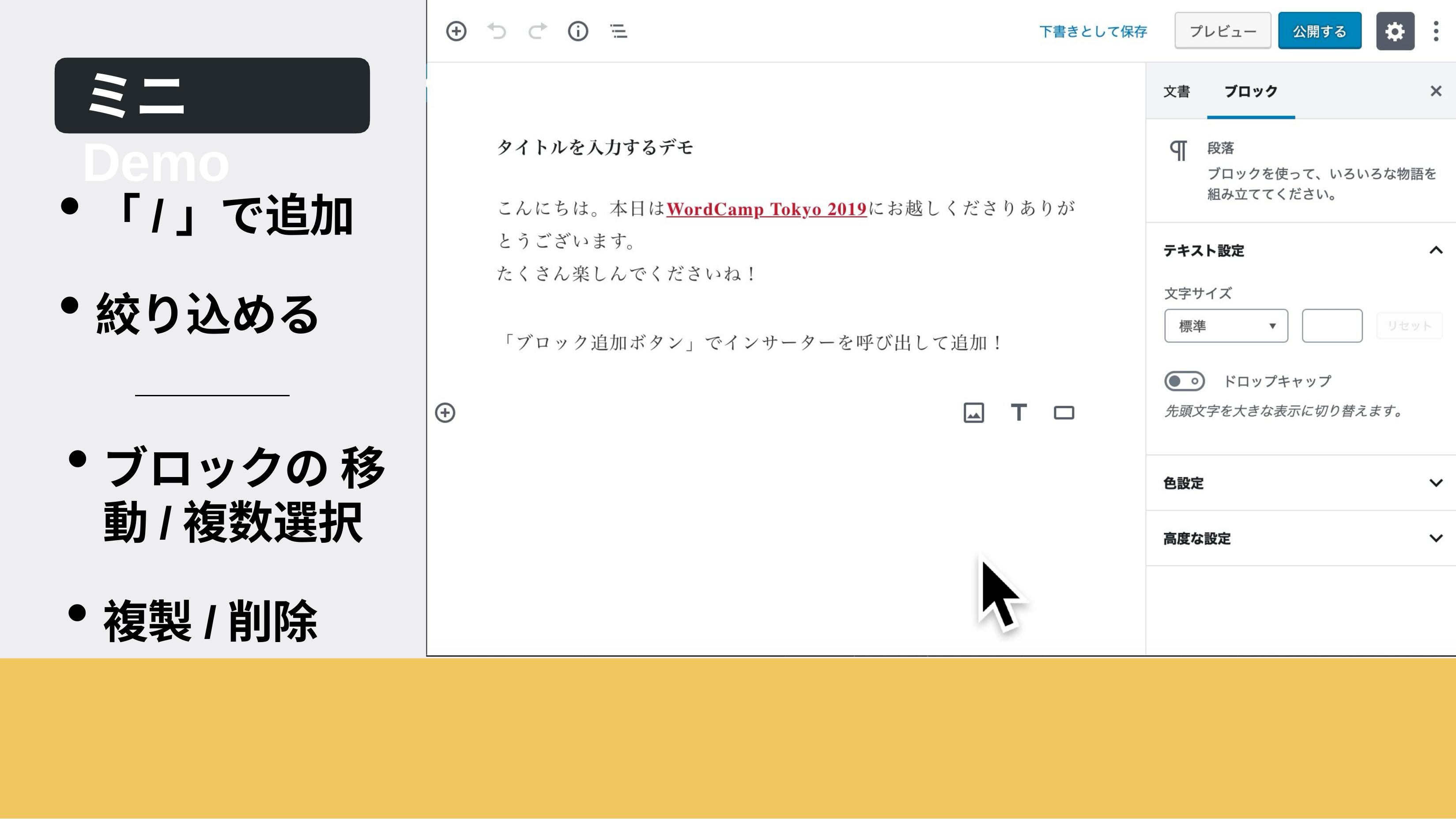

# ミニDemo
「/」で追加
絞り込める

ブロックの 移動/複数選択
複製/削除